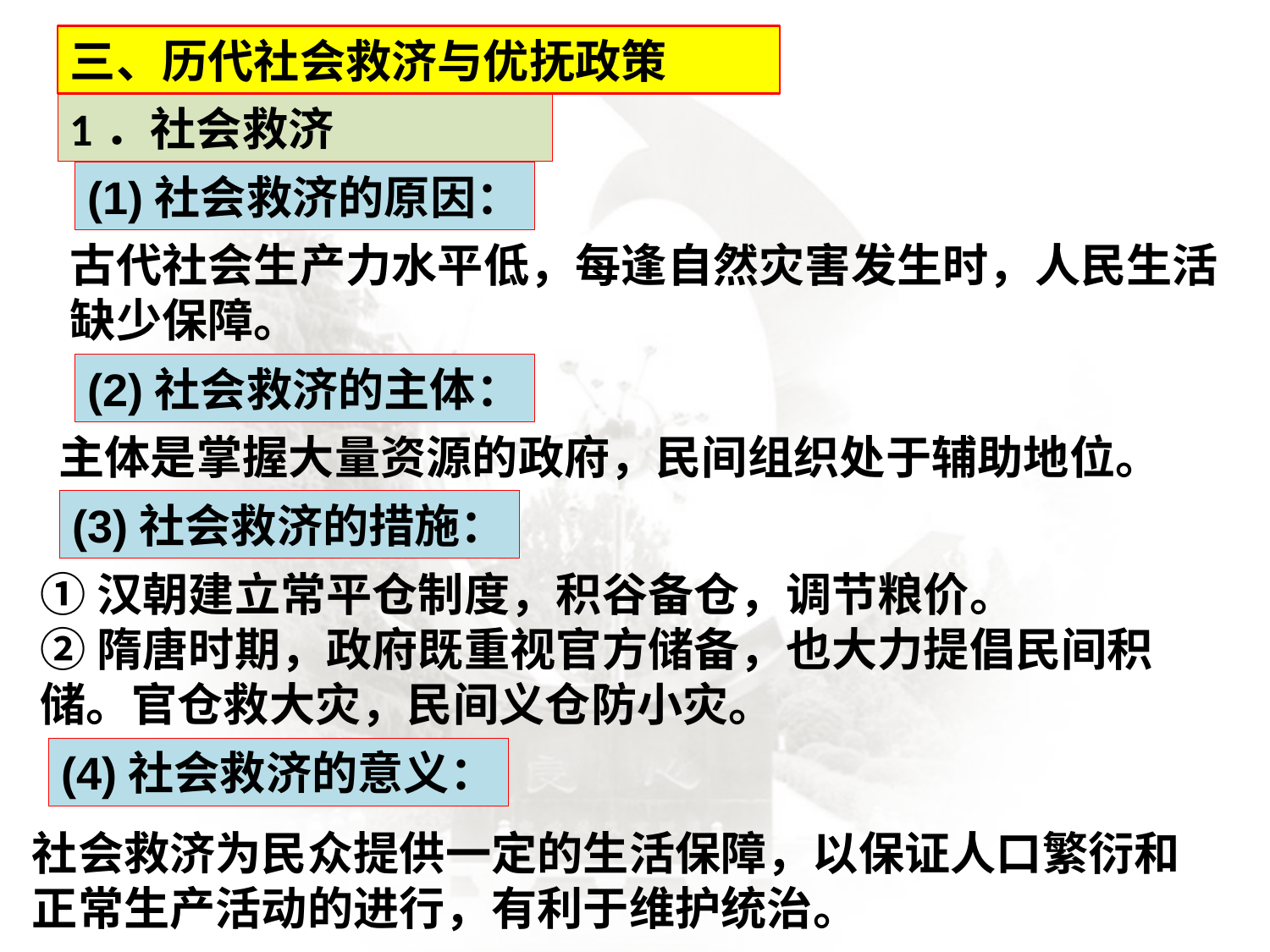

三、历代社会救济与优抚政策
1．社会救济
(1)社会救济的原因：
古代社会生产力水平低，每逢自然灾害发生时，人民生活缺少保障。
(2)社会救济的主体：
主体是掌握大量资源的政府，民间组织处于辅助地位。
(3)社会救济的措施：
①汉朝建立常平仓制度，积谷备仓，调节粮价。
②隋唐时期，政府既重视官方储备，也大力提倡民间积储。官仓救大灾，民间义仓防小灾。

(4)社会救济的意义：
社会救济为民众提供一定的生活保障，以保证人口繁衍和正常生产活动的进行，有利于维护统治。